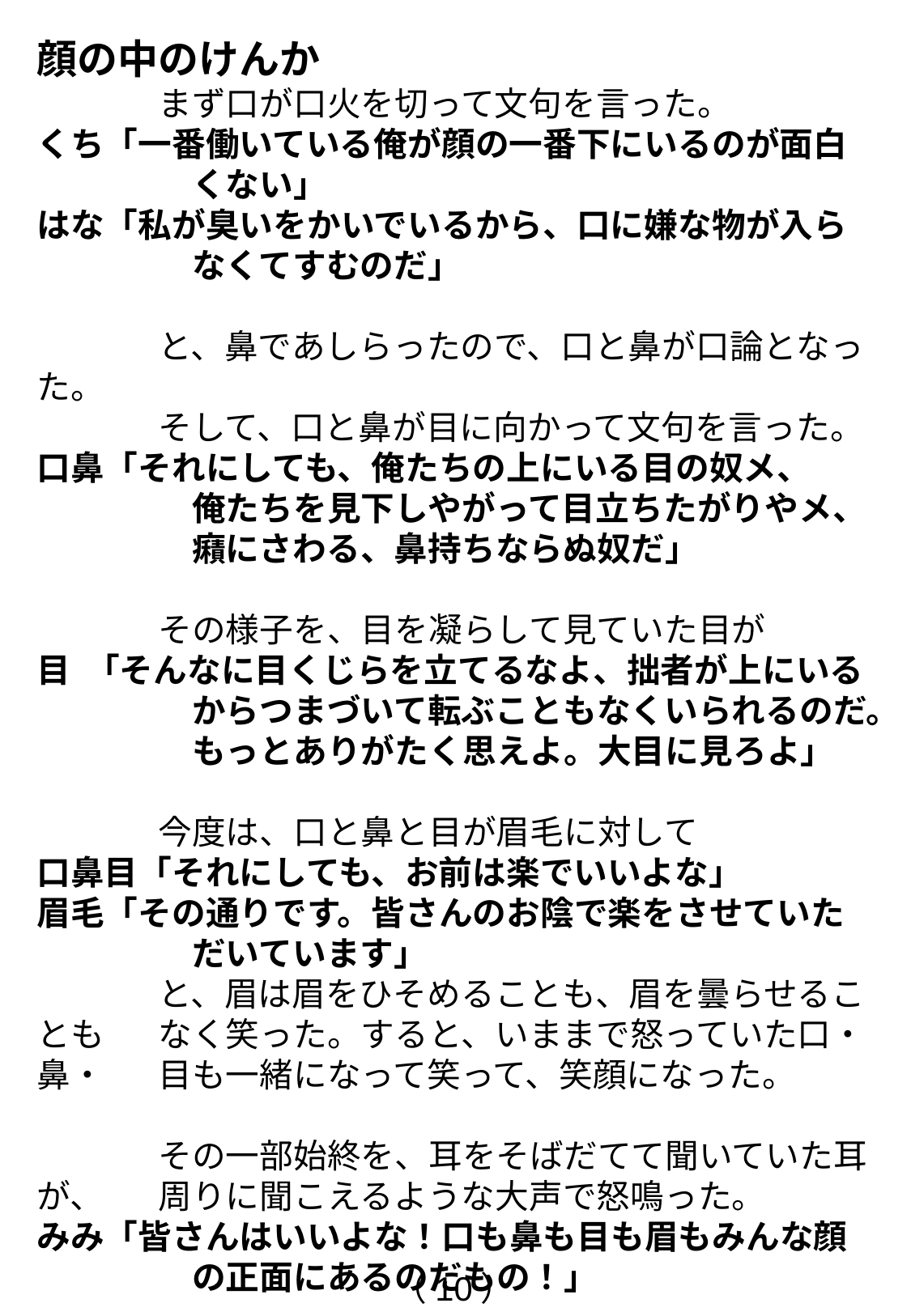

顔の中のけんか
	まず口が口火を切って文句を言った。
くち「一番働いている俺が顔の一番下にいるのが面白	　くない」
はな「私が臭いをかいでいるから、口に嫌な物が入ら	　なくてすむのだ」

	と、鼻であしらったので、口と鼻が口論となった。
	そして、口と鼻が目に向かって文句を言った。
口鼻「それにしても、俺たちの上にいる目の奴メ、
	　俺たちを見下しやがって目立ちたがりやメ、
	　癪にさわる、鼻持ちならぬ奴だ」

	その様子を、目を凝らして見ていた目が
目  「そんなに目くじらを立てるなよ、拙者が上にいる
	　からつまづいて転ぶこともなくいられるのだ。
	　もっとありがたく思えよ。大目に見ろよ」

	今度は、口と鼻と目が眉毛に対して
口鼻目「それにしても、お前は楽でいいよな」
眉毛「その通りです。皆さんのお陰で楽をさせていた	　だいています」
	と、眉は眉をひそめることも、眉を曇らせることも	なく笑った。すると、いままで怒っていた口・鼻・	目も一緒になって笑って、笑顔になった。

	その一部始終を、耳をそばだてて聞いていた耳が、	周りに聞こえるような大声で怒鳴った。
みみ「皆さんはいいよな！口も鼻も目も眉もみんな顔	　の正面にあるのだもの！」
（10）